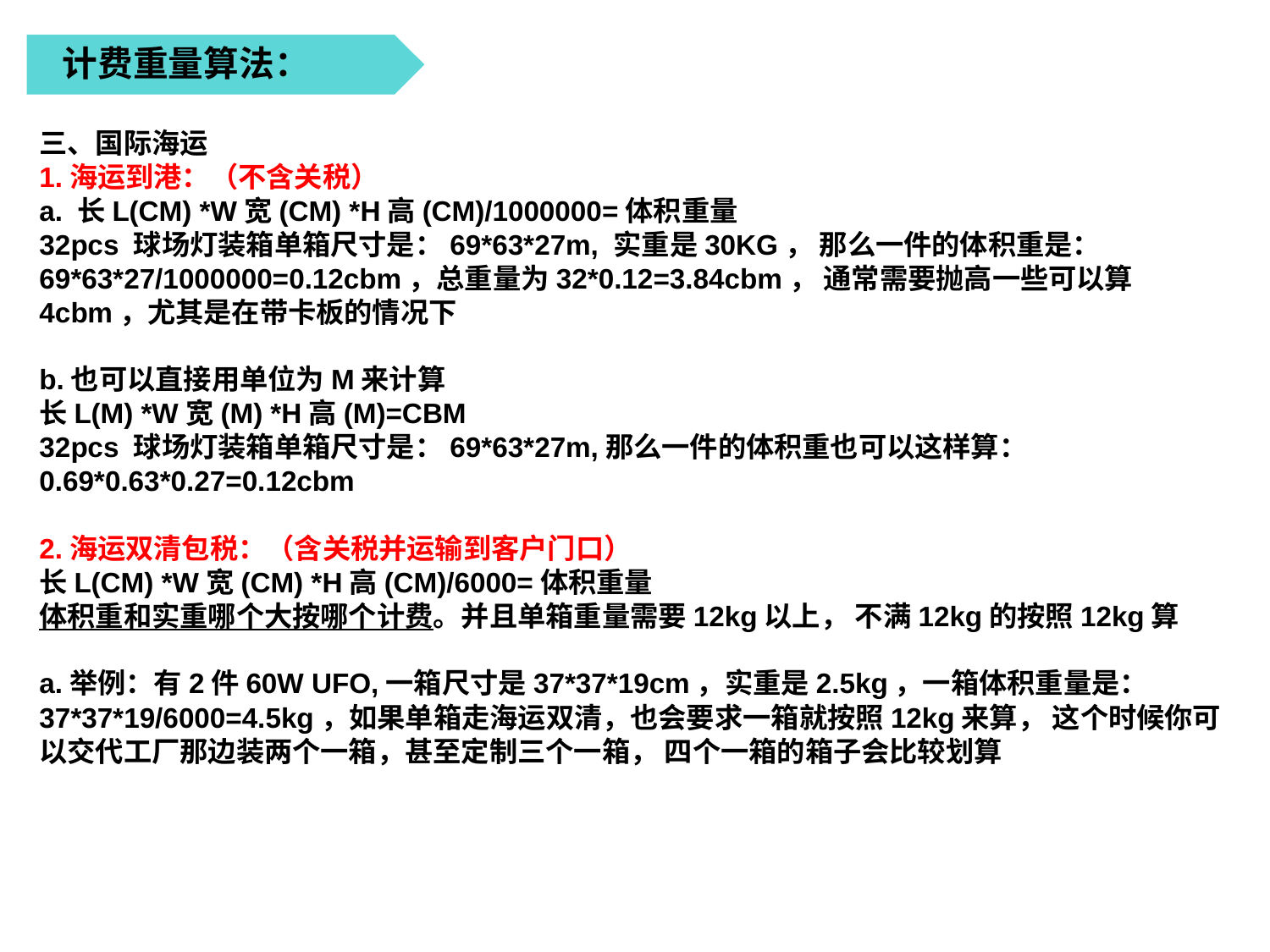

计费重量算法：
三、国际海运
1.海运到港：（不含关税）
a. 长L(CM) *W宽(CM) *H高(CM)/1000000=体积重量
32pcs 球场灯装箱单箱尺寸是：69*63*27m, 实重是30KG， 那么一件的体积重是：69*63*27/1000000=0.12cbm，总重量为32*0.12=3.84cbm， 通常需要抛高一些可以算4cbm，尤其是在带卡板的情况下

b.也可以直接用单位为M来计算
长L(M) *W宽(M) *H高(M)=CBM
32pcs 球场灯装箱单箱尺寸是：69*63*27m,那么一件的体积重也可以这样算：
0.69*0.63*0.27=0.12cbm

2.海运双清包税：（含关税并运输到客户门口）
长L(CM) *W宽(CM) *H高(CM)/6000=体积重量
体积重和实重哪个大按哪个计费。并且单箱重量需要12kg以上， 不满12kg的按照12kg算

a.举例：有2件60W UFO,一箱尺寸是37*37*19cm，实重是2.5kg，一箱体积重量是：37*37*19/6000=4.5kg，如果单箱走海运双清，也会要求一箱就按照12kg来算， 这个时候你可以交代工厂那边装两个一箱，甚至定制三个一箱， 四个一箱的箱子会比较划算